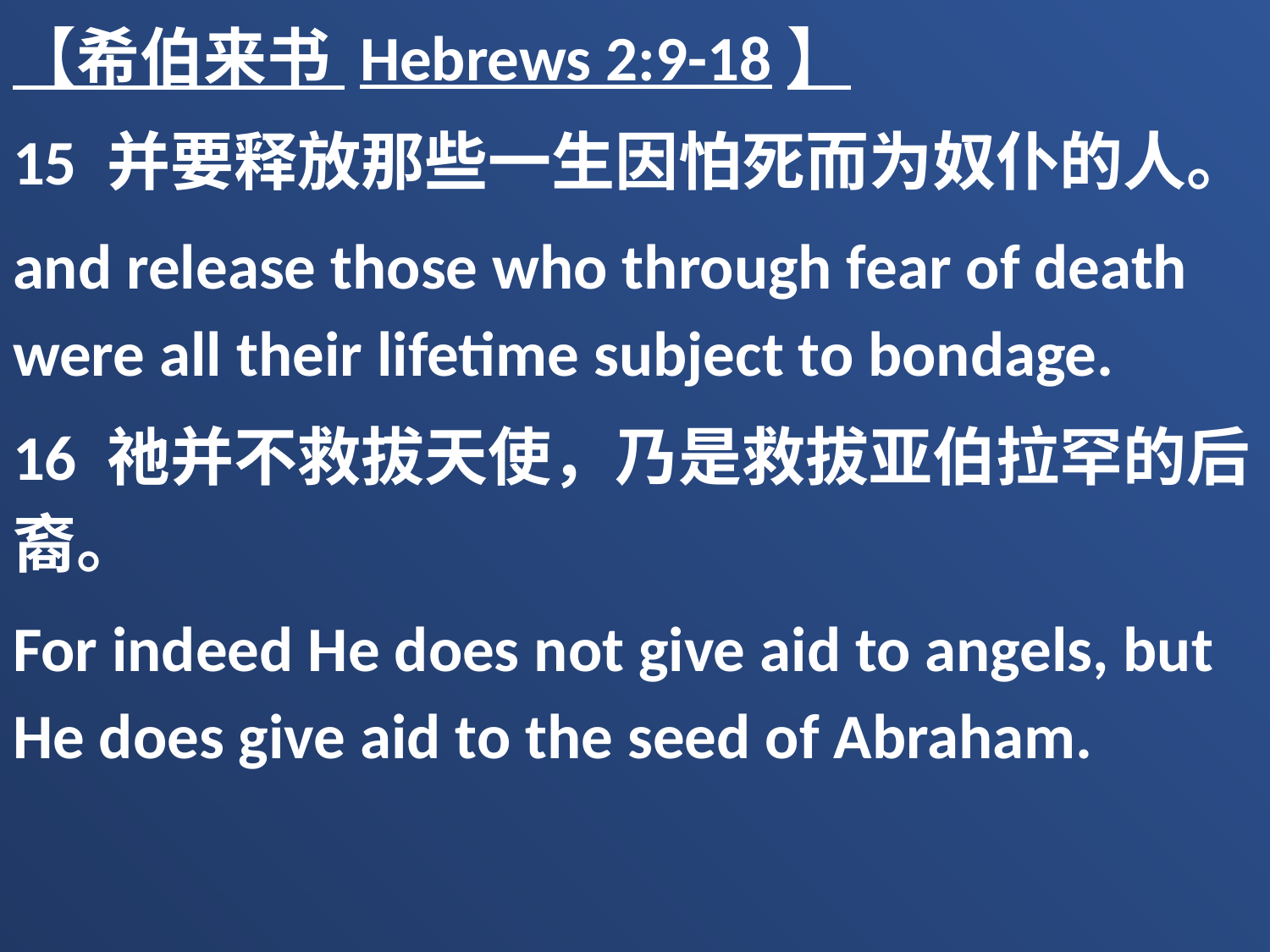

【希伯来书 Hebrews 2:9-18】
15 并要释放那些一生因怕死而为奴仆的人。
and release those who through fear of death were all their lifetime subject to bondage.
16 祂并不救拔天使，乃是救拔亚伯拉罕的后裔。
For indeed He does not give aid to angels, but He does give aid to the seed of Abraham.